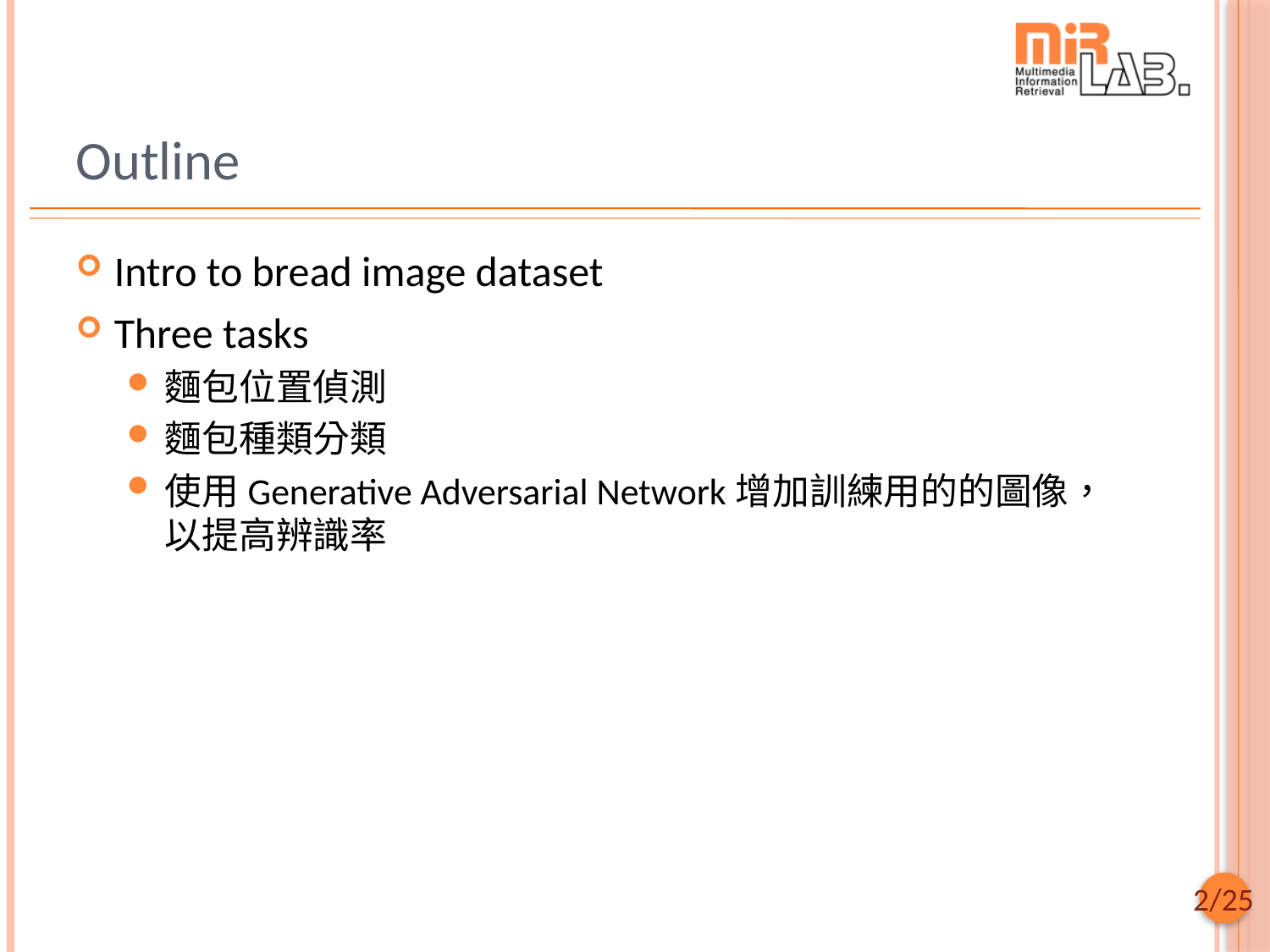

# Outline
Intro to bread image dataset
Three tasks
麵包位置偵測
麵包種類分類
使用Generative Adversarial Network增加訓練用的的圖像，以提高辨識率